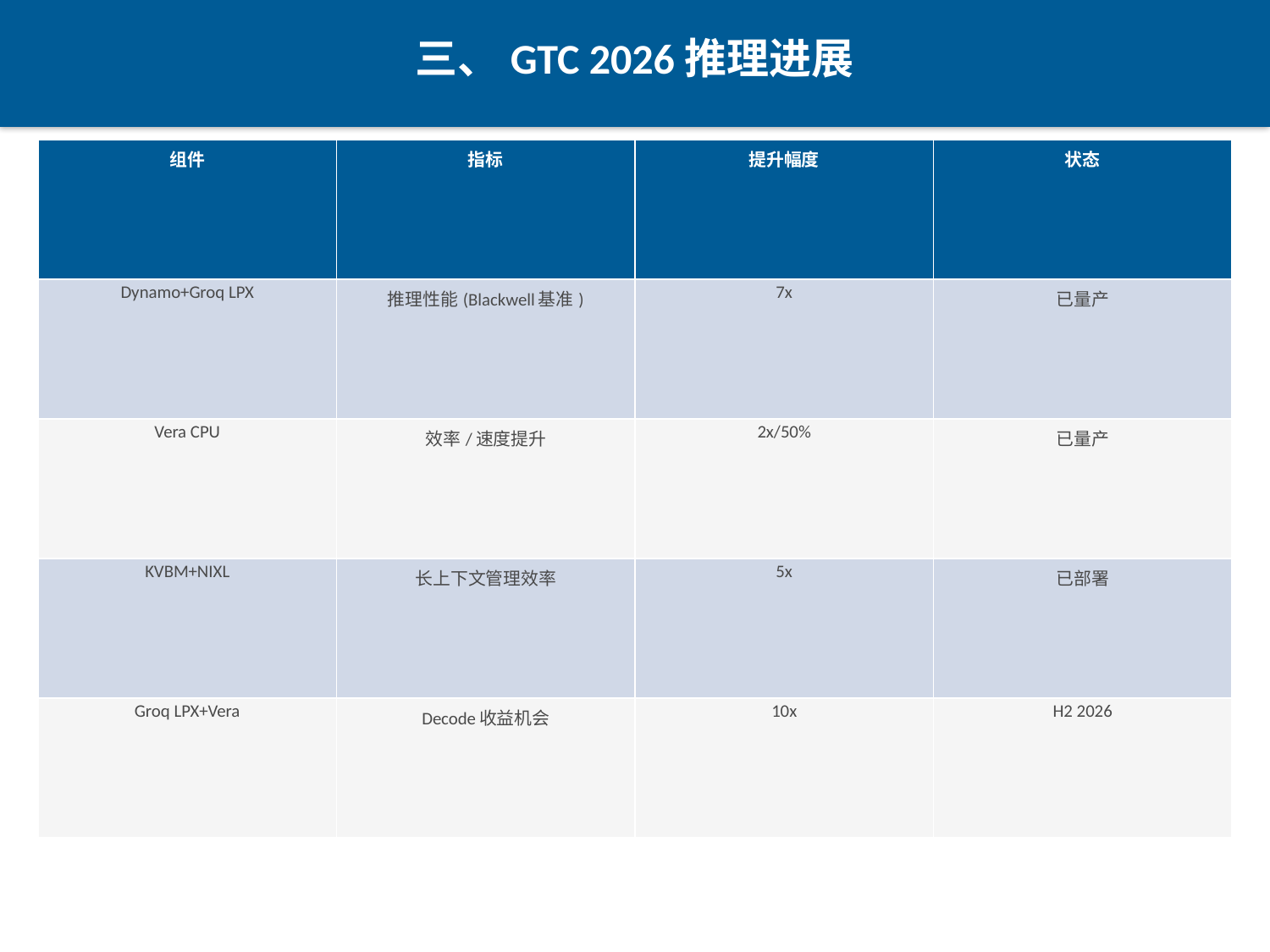

三、GTC 2026推理进展
| 组件 | 指标 | 提升幅度 | 状态 |
| --- | --- | --- | --- |
| Dynamo+Groq LPX | 推理性能(Blackwell基准) | 7x | 已量产 |
| Vera CPU | 效率/速度提升 | 2x/50% | 已量产 |
| KVBM+NIXL | 长上下文管理效率 | 5x | 已部署 |
| Groq LPX+Vera | Decode收益机会 | 10x | H2 2026 |